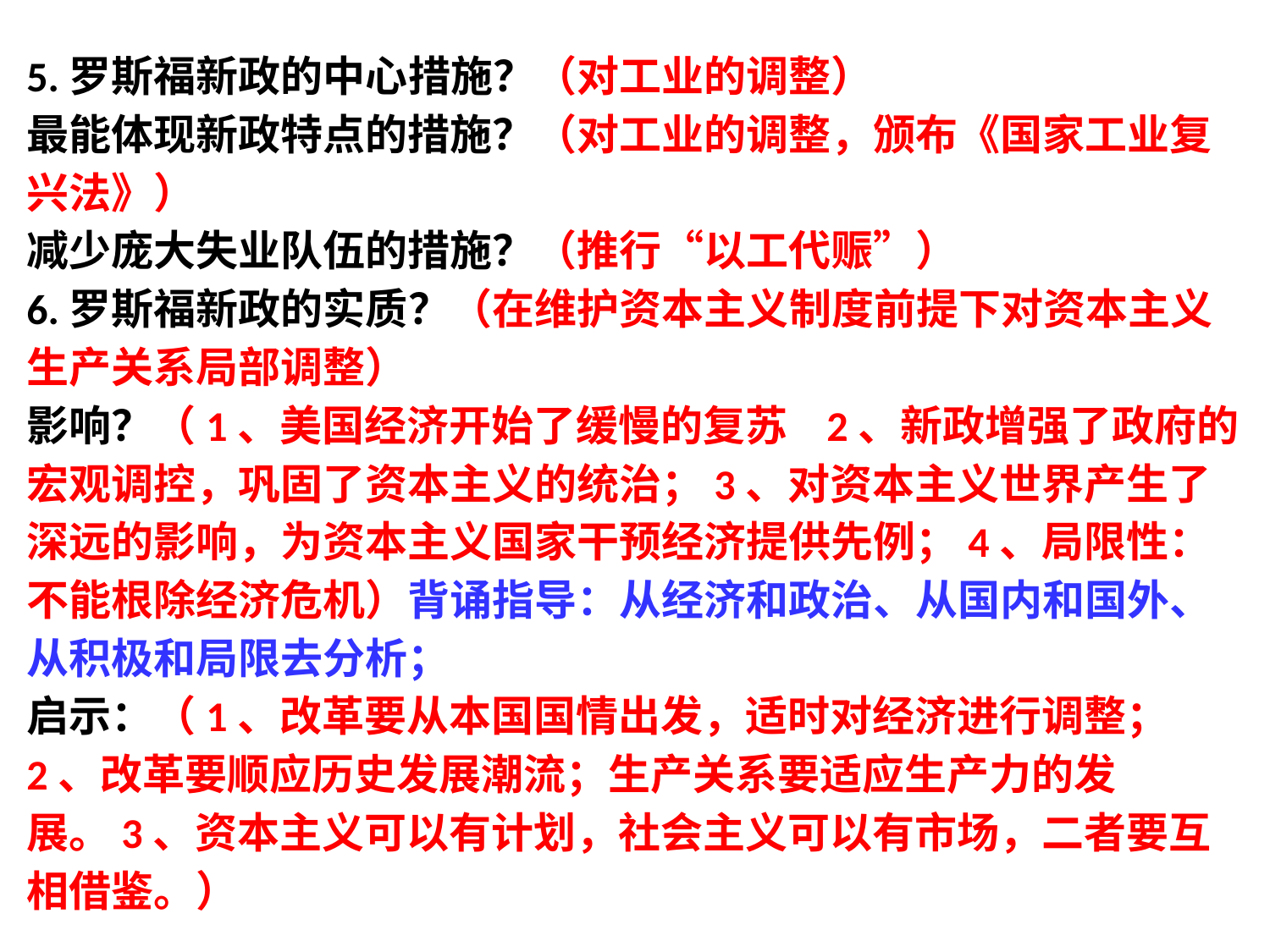

5.罗斯福新政的中心措施？（对工业的调整）
最能体现新政特点的措施？（对工业的调整，颁布《国家工业复兴法》）
减少庞大失业队伍的措施？（推行“以工代赈”）
6.罗斯福新政的实质？（在维护资本主义制度前提下对资本主义生产关系局部调整）
影响？（1、美国经济开始了缓慢的复苏   2、新政增强了政府的宏观调控，巩固了资本主义的统治；3、对资本主义世界产生了深远的影响，为资本主义国家干预经济提供先例；4、局限性：不能根除经济危机）背诵指导：从经济和政治、从国内和国外、从积极和局限去分析；
启示：（1、改革要从本国国情出发，适时对经济进行调整；2、改革要顺应历史发展潮流；生产关系要适应生产力的发展。3、资本主义可以有计划，社会主义可以有市场，二者要互相借鉴。）